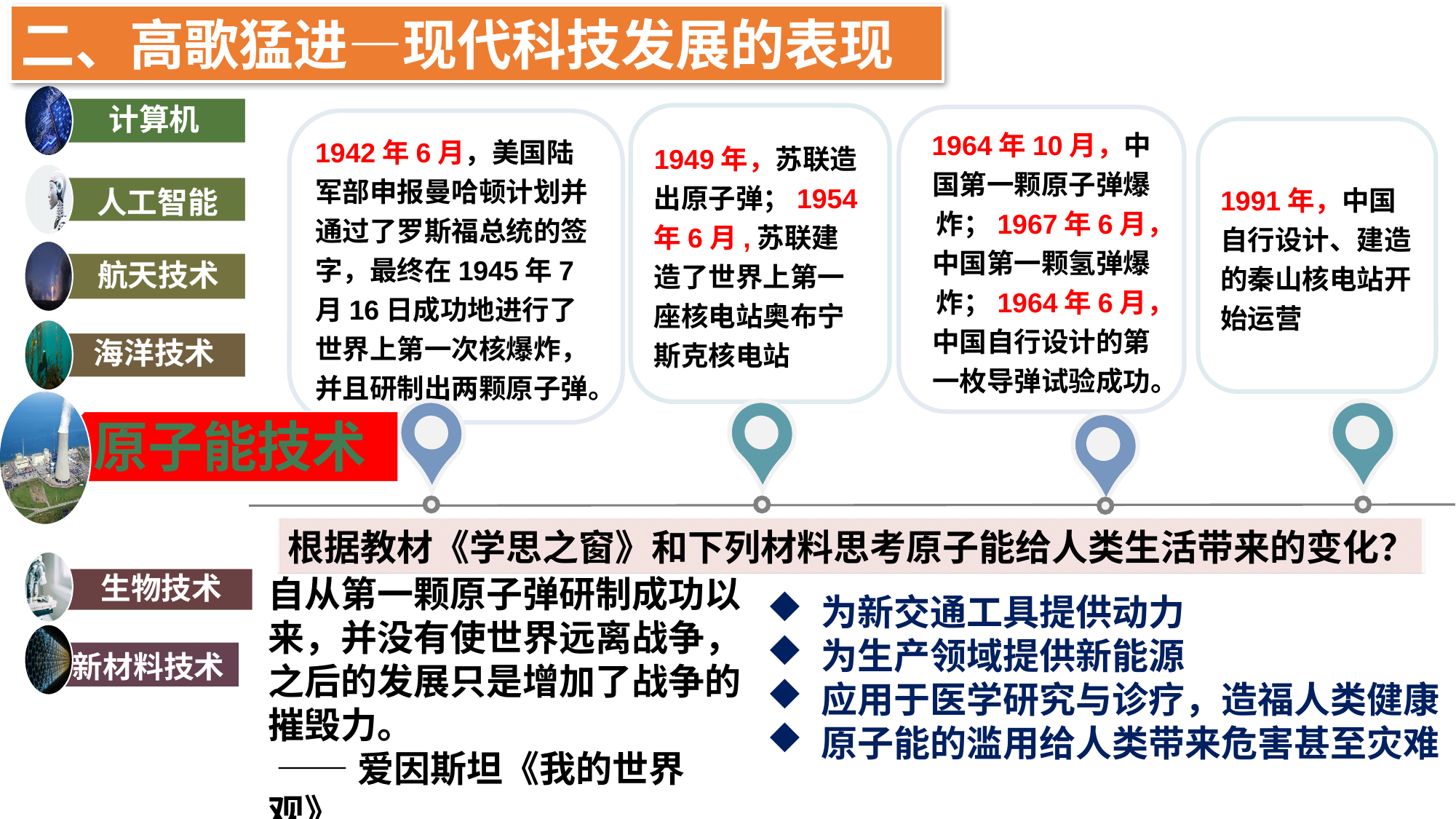

二、高歌猛进—现代科技发展的表现

计算机

人工智能

航天技术

海洋技术

  原子能技术

生物技术

新材料技术

1949年，苏联造出原子弹；1954年6月,苏联建造了世界上第一座核电站奥布宁斯克核电站
1964年10月，中国第一颗原子弹爆炸；1967年6月，中国第一颗氢弹爆炸；1964年6月，中国自行设计的第一枚导弹试验成功。
1942年6月，美国陆军部申报曼哈顿计划并通过了罗斯福总统的签字，最终在1945年7月16日成功地进行了世界上第一次核爆炸，并且研制出两颗原子弹。
1991年，中国自行设计、建造的秦山核电站开始运营

根据教材《学思之窗》和下列材料思考原子能给人类生活带来的变化？
自从第一颗原子弹研制成功以来，并没有使世界远离战争，之后的发展只是增加了战争的摧毁力。
 ——爱因斯坦《我的世界观》
为新交通工具提供动力
为生产领域提供新能源
应用于医学研究与诊疗，造福人类健康
原子能的滥用给人类带来危害甚至灾难